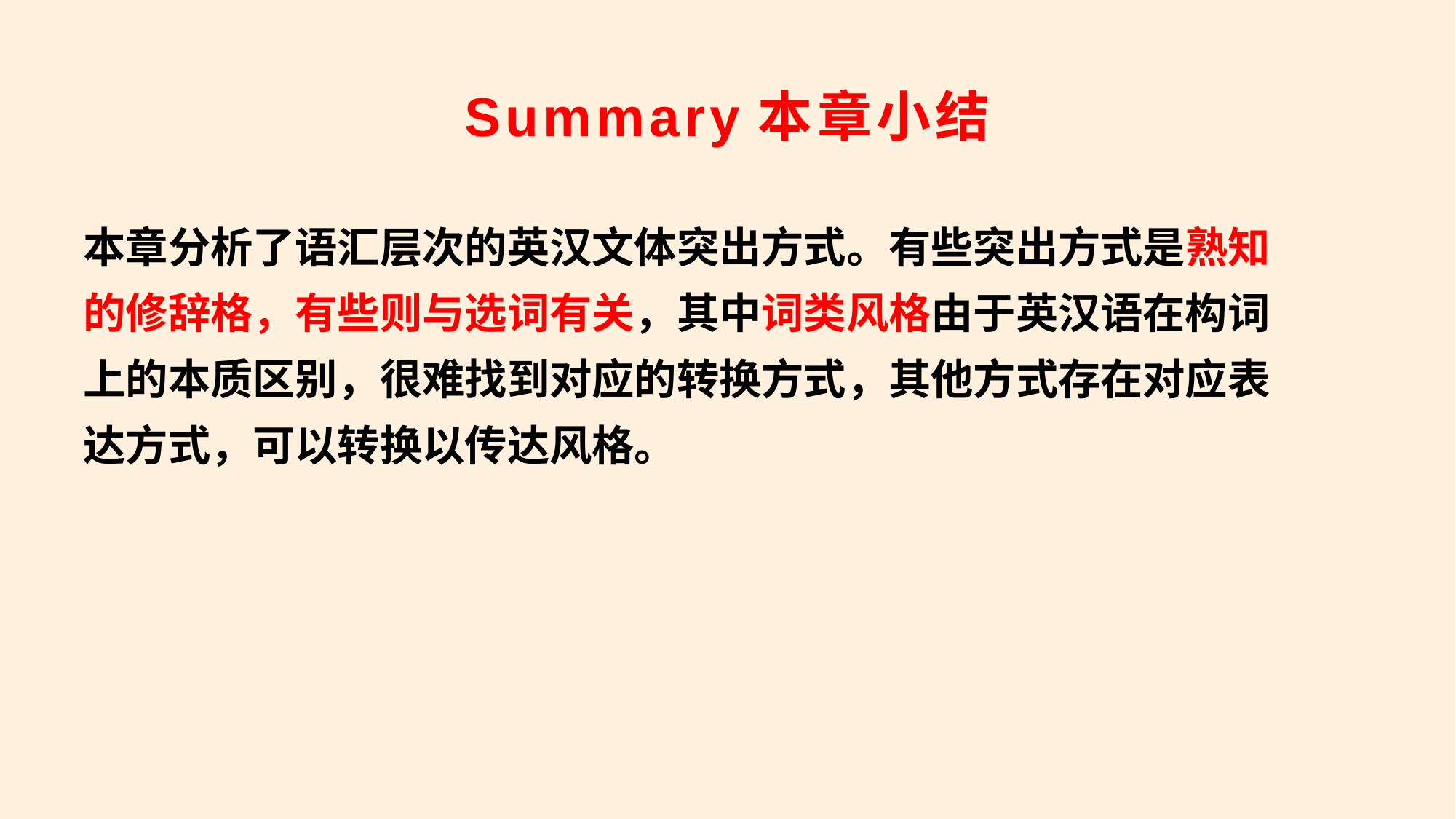

# Summary本章小结
本章分析了语汇层次的英汉文体突出方式。有些突出方式是熟知的修辞格，有些则与选词有关，其中词类风格由于英汉语在构词上的本质区别，很难找到对应的转换方式，其他方式存在对应表达方式，可以转换以传达风格。